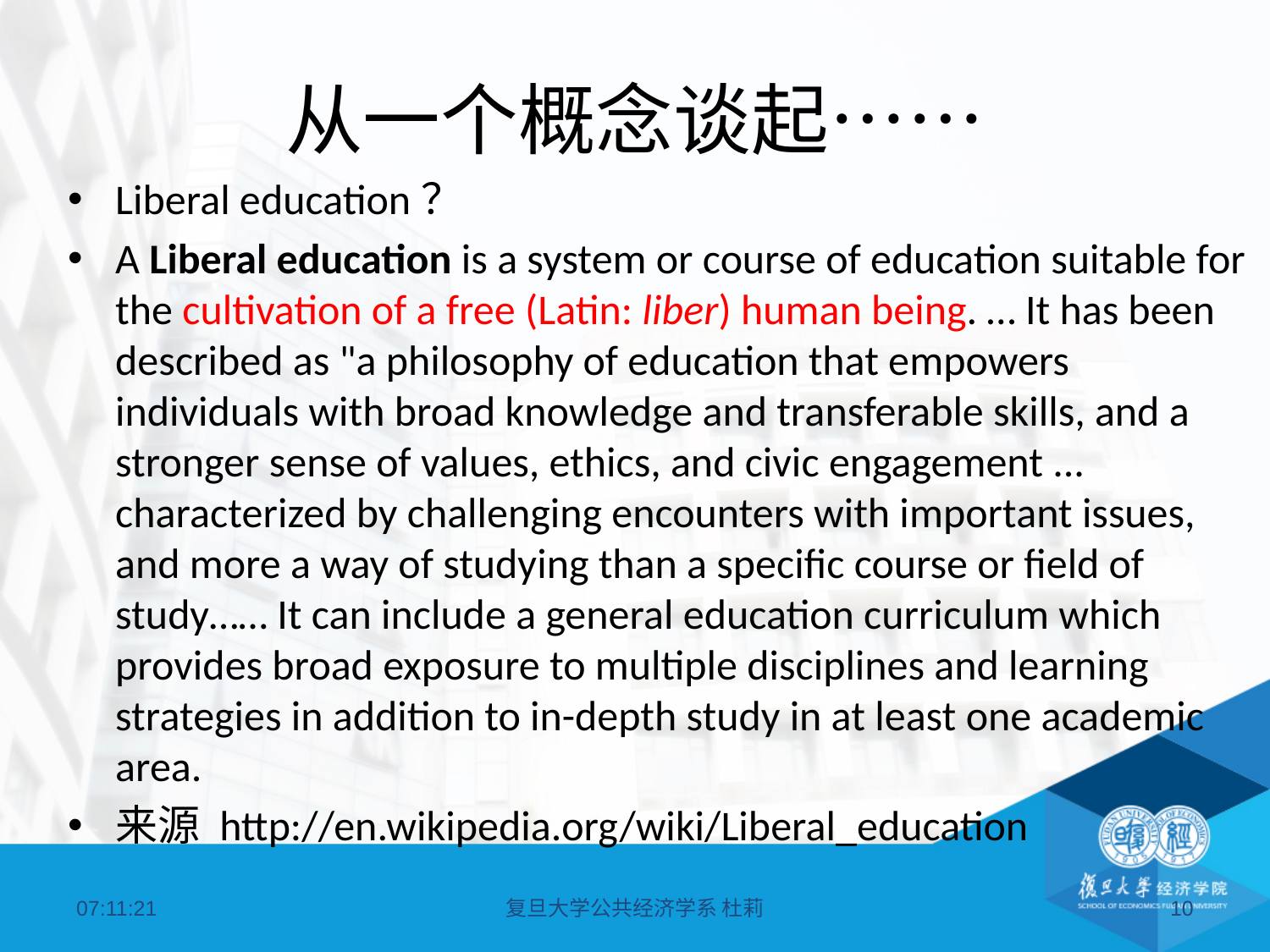

# 从一个概念谈起……
Liberal education？
A Liberal education is a system or course of education suitable for the cultivation of a free (Latin: liber) human being. … It has been described as "a philosophy of education that empowers individuals with broad knowledge and transferable skills, and a stronger sense of values, ethics, and civic engagement ... characterized by challenging encounters with important issues, and more a way of studying than a specific course or field of study…… It can include a general education curriculum which provides broad exposure to multiple disciplines and learning strategies in addition to in-depth study in at least one academic area.
来源 http://en.wikipedia.org/wiki/Liberal_education
07:11:21
复旦大学公共经济学系 杜莉
10